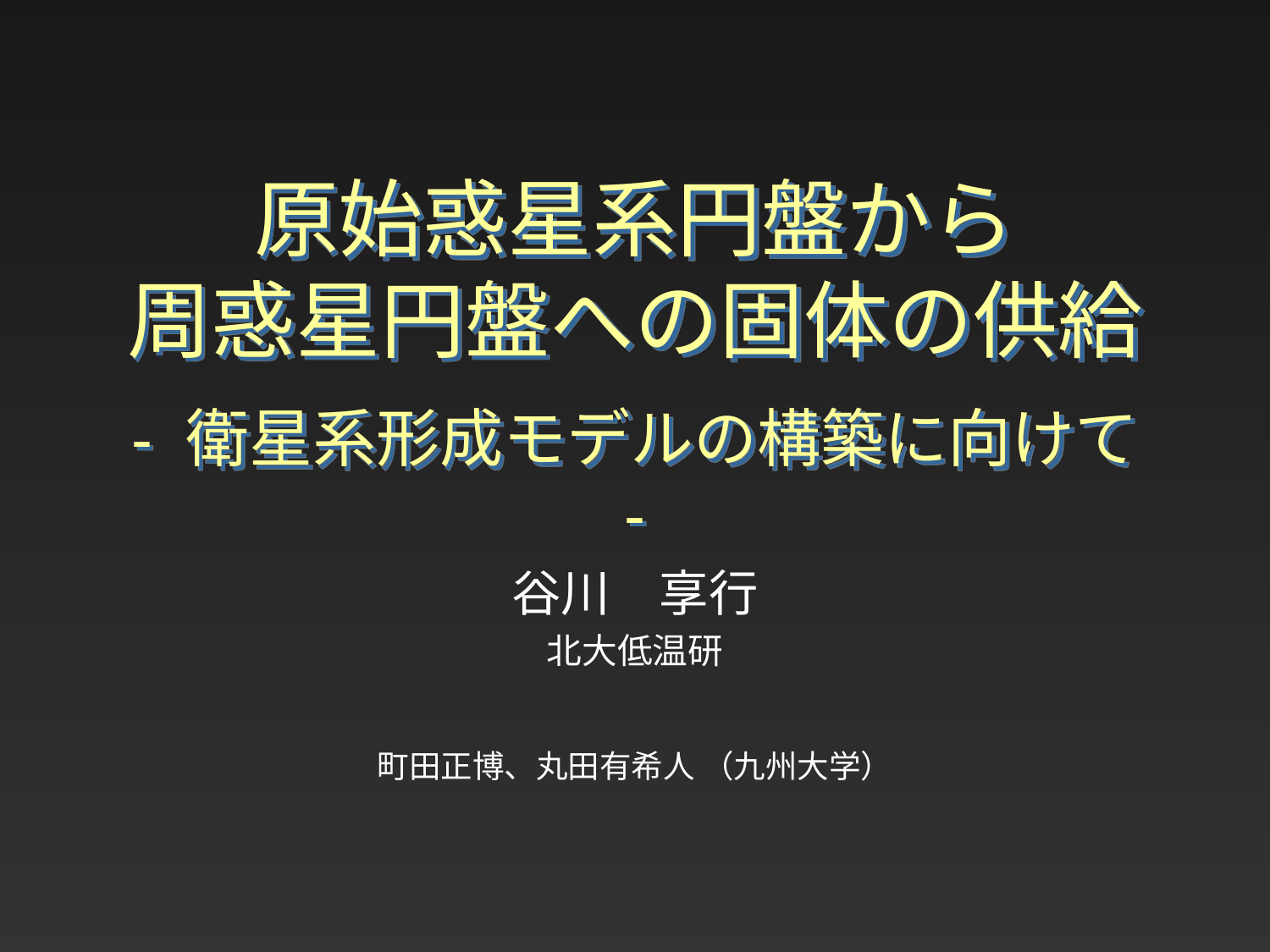

# 原始惑星系円盤から 周惑星円盤への固体の供給 - 衛星系形成モデルの構築に向けて -
谷川　享行
北大低温研

町田正博、丸田有希人 （九州大学）